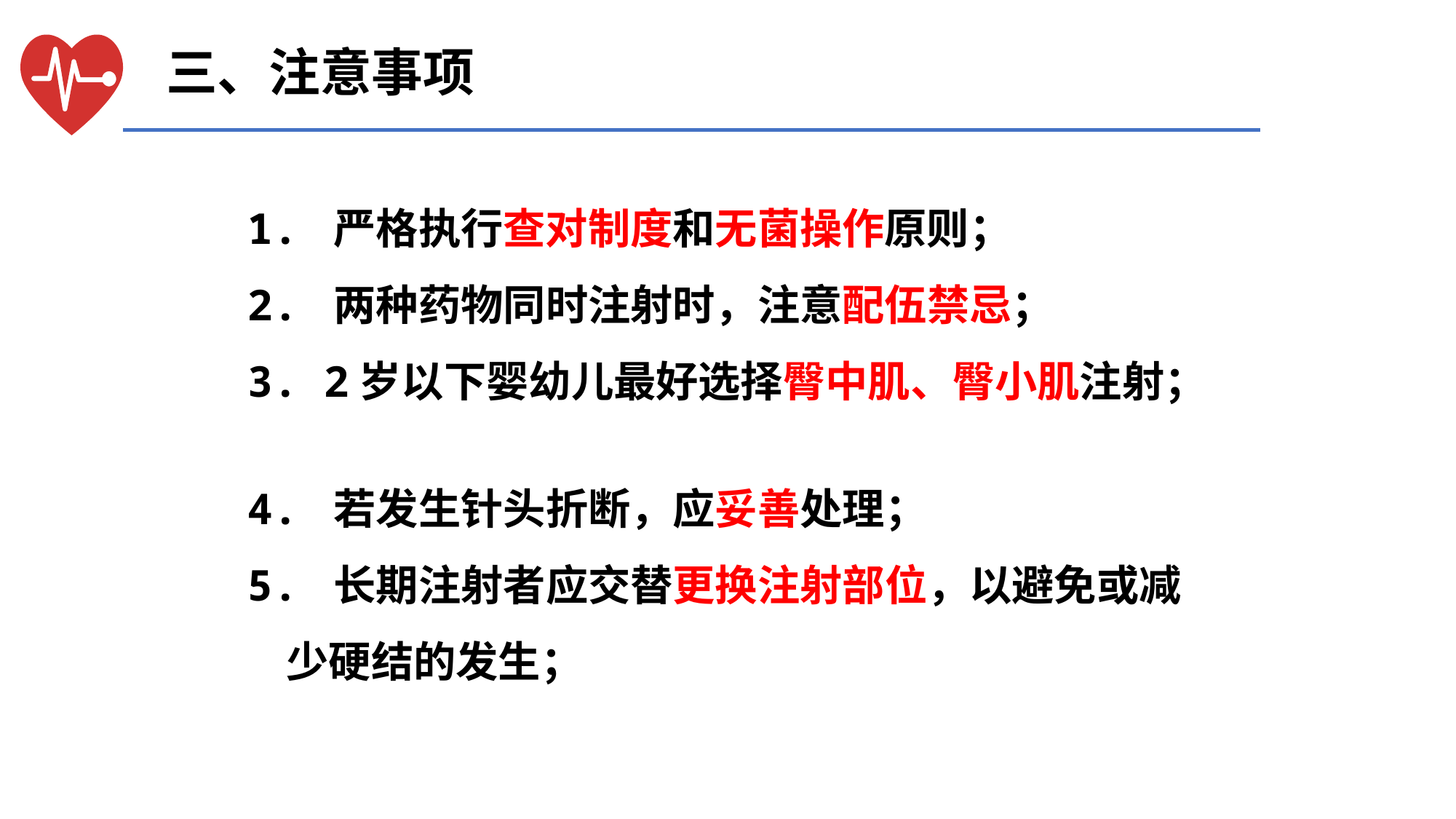

三、注意事项
1. 严格执行查对制度和无菌操作原则；
2. 两种药物同时注射时，注意配伍禁忌；
3. 2岁以下婴幼儿最好选择臀中肌、臀小肌注射；
4. 若发生针头折断，应妥善处理；
5. 长期注射者应交替更换注射部位，以避免或减
   少硬结的发生；